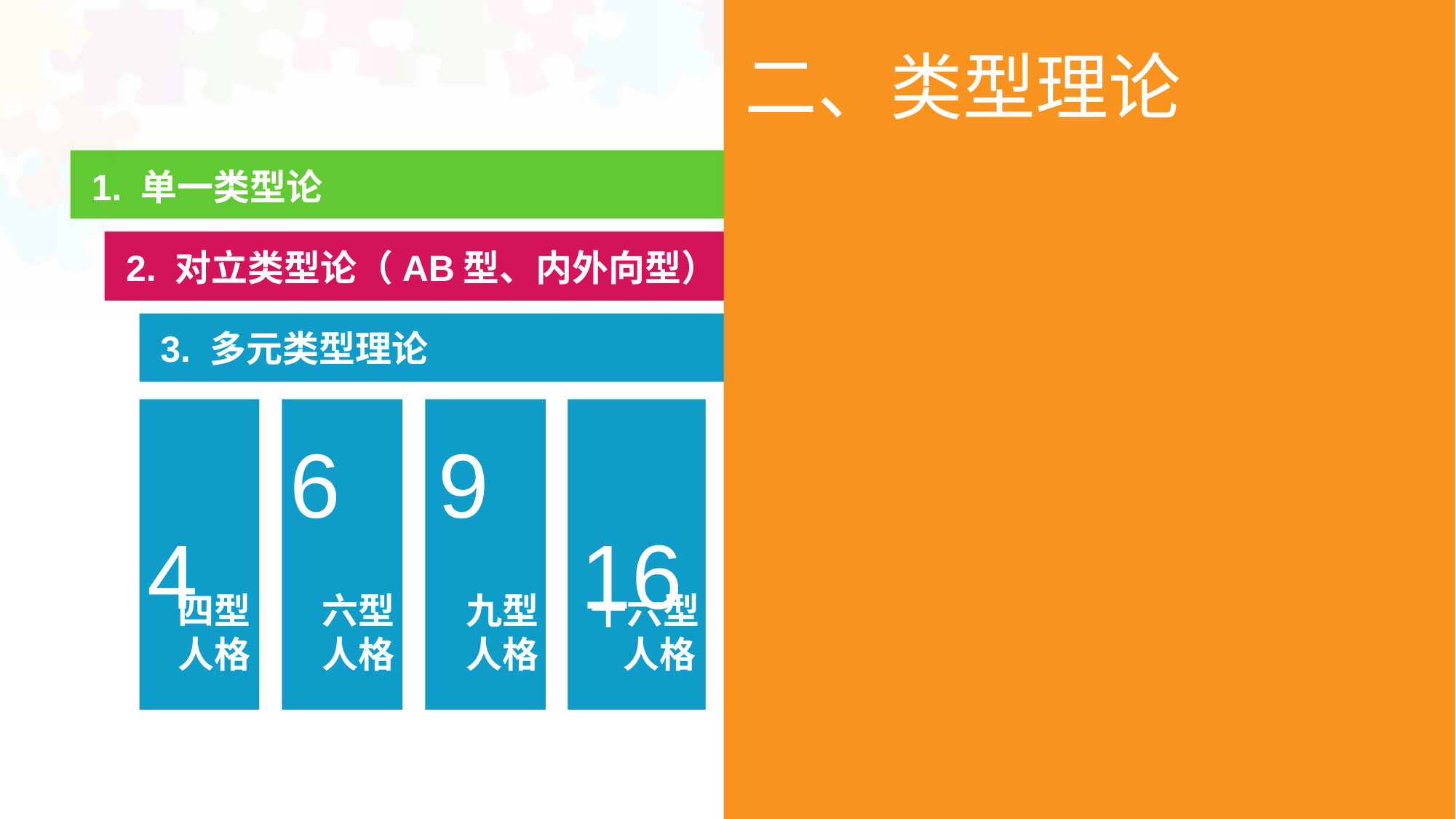

二、类型理论
1. 单一类型论
2. 对立类型论（AB型、内外向型）
3. 多元类型理论
6 9
4 16
四型 六型 九型 十六型
人格 人格 人格
人格